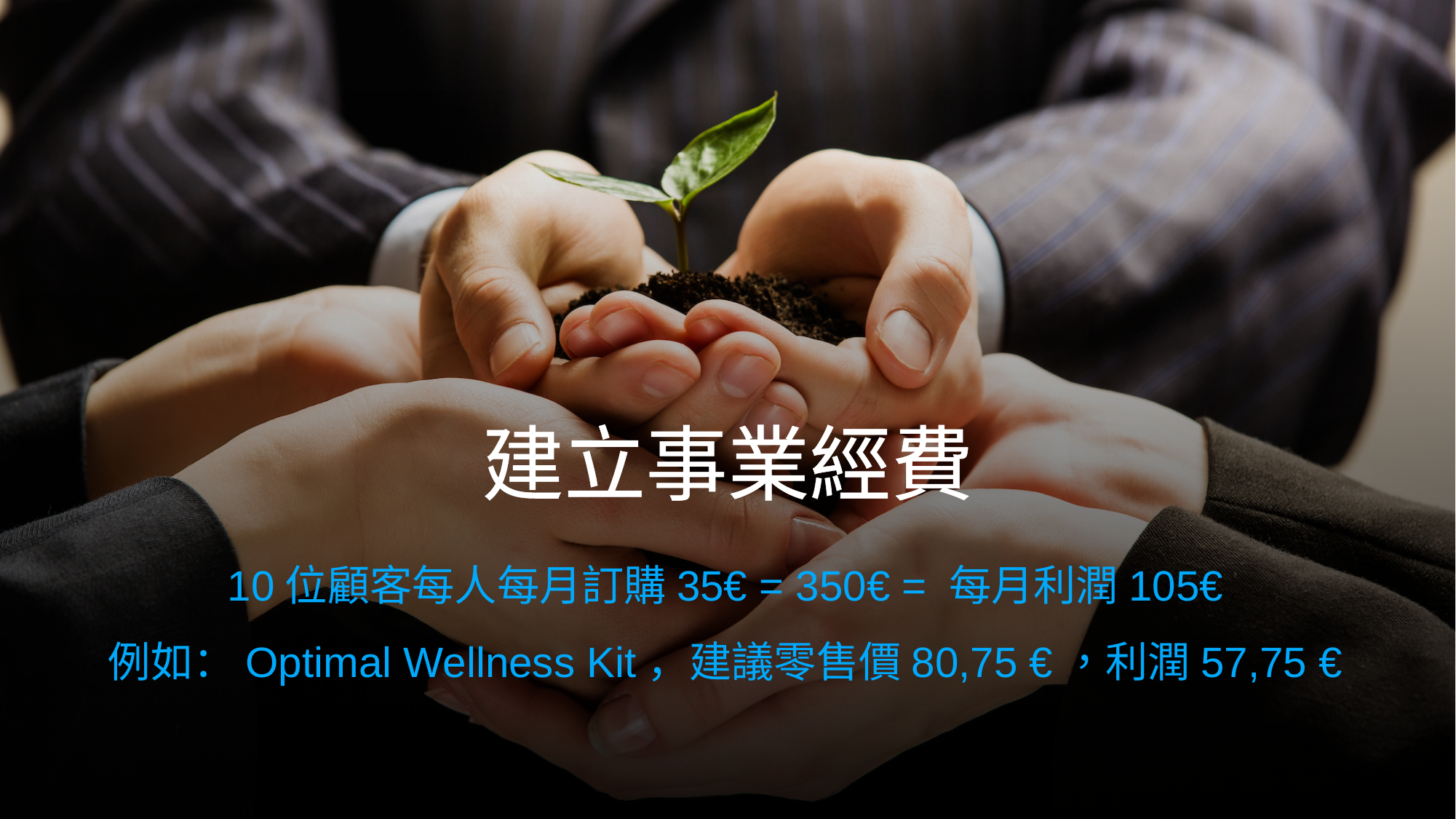

建立事業經費
10位顧客每人每月訂購35€ = 350€ = 每月利潤105€
例如：Optimal Wellness Kit，建議零售價80,75 €，利潤57,75 €